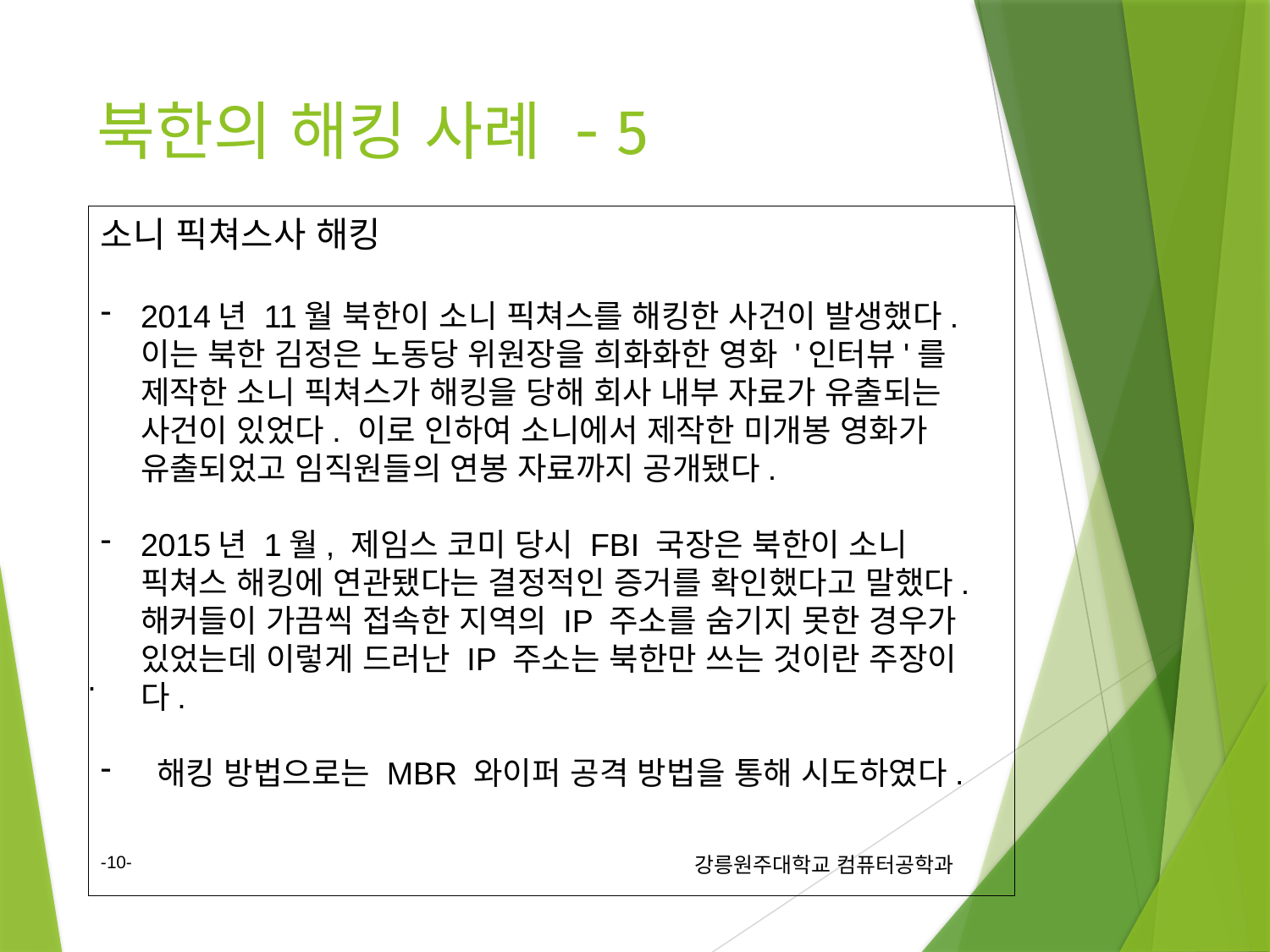

# 북한의 해킹 사례 - 5

소니 픽쳐스사 해킹

2014년 11월 북한이 소니 픽쳐스를 해킹한 사건이 발생했다. 이는 북한 김정은 노동당 위원장을 희화화한 영화 '인터뷰'를 제작한 소니 픽쳐스가 해킹을 당해 회사 내부 자료가 유출되는 사건이 있었다. 이로 인하여 소니에서 제작한 미개봉 영화가 유출되었고 임직원들의 연봉 자료까지 공개됐다.

2015년 1월, 제임스 코미 당시 FBI 국장은 북한이 소니 픽쳐스 해킹에 연관됐다는 결정적인 증거를 확인했다고 말했다. 해커들이 가끔씩 접속한 지역의 IP 주소를 숨기지 못한 경우가 있었는데 이렇게 드러난 IP 주소는 북한만 쓰는 것이란 주장이다.

 해킹 방법으로는 MBR 와이퍼 공격 방법을 통해 시도하였다.
.
10
강릉원주대학교 컴퓨터공학과